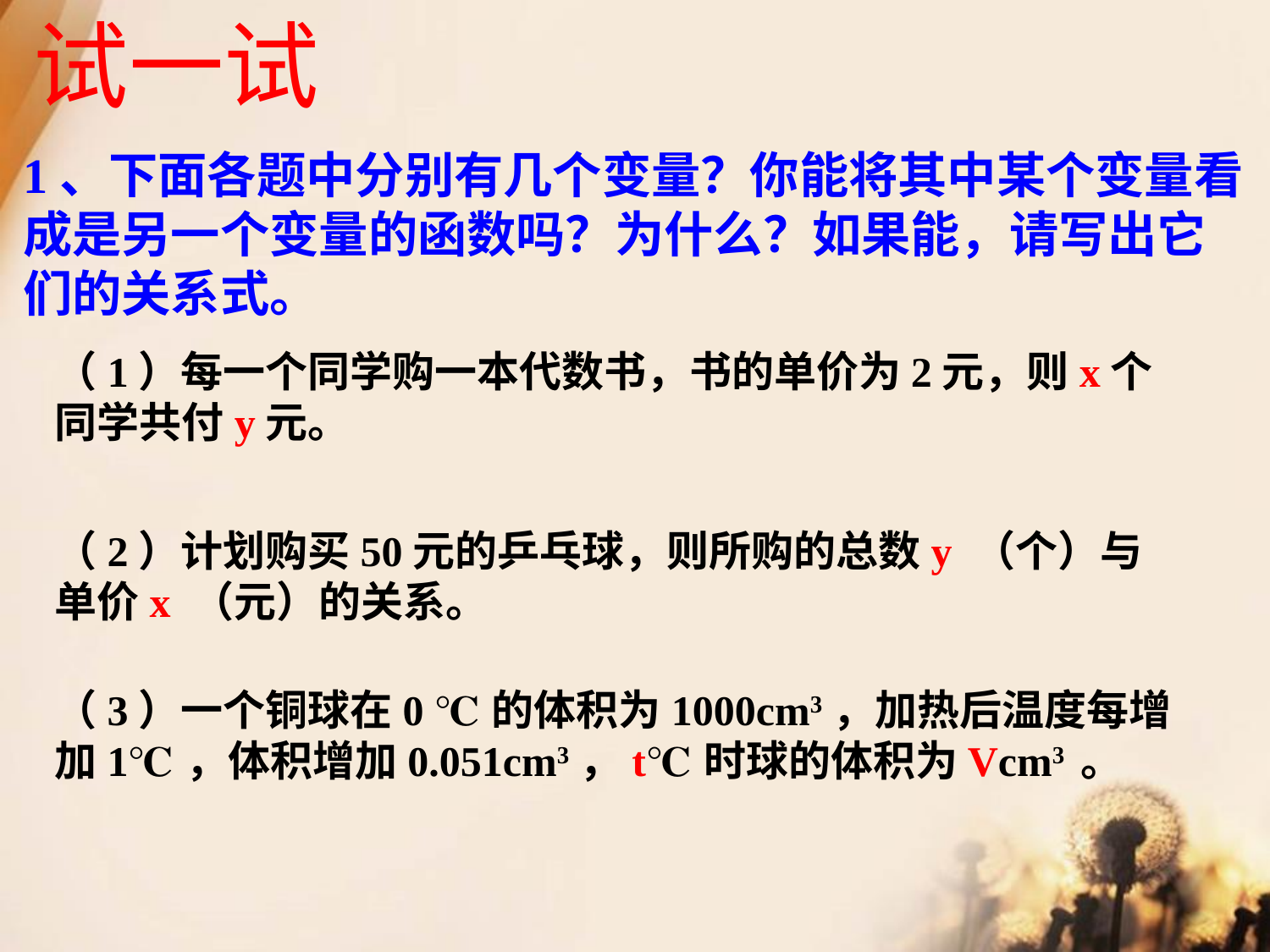

试一试

1、下面各题中分别有几个变量？你能将其中某个变量看成是另一个变量的函数吗？为什么？如果能，请写出它们的关系式。
（1）每一个同学购一本代数书，书的单价为2元，则x个同学共付y元。
（2）计划购买50元的乒乓球，则所购的总数y （个）与单价x （元）的关系。
（3）一个铜球在0 ℃的体积为1000cm3，加热后温度每增加1℃，体积增加0.051cm3，t℃时球的体积为Vcm3 。